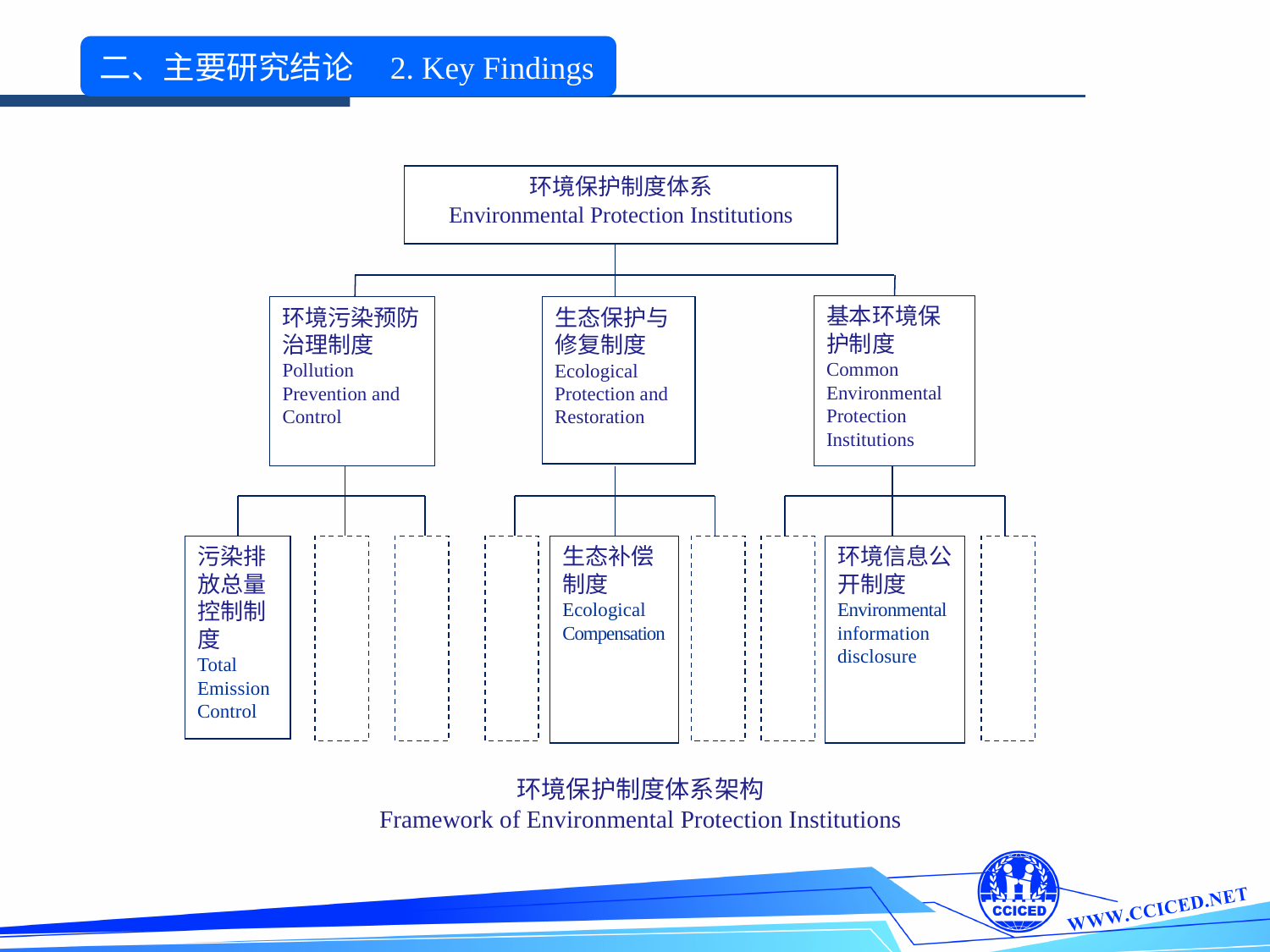

二、主要研究结论    2. Key Findings
环境保护制度体系
Environmental Protection Institutions
基本环境保护制度
Common Environmental Protection Institutions
环境污染预防治理制度
Pollution Prevention and Control
生态保护与修复制度
Ecological Protection and Restoration

污染排放总量控制制度
Total
Emission Control

污染
排放
总度

污染
排放
总度

污染
排制

度

生态补偿制度
Ecological Compensation

污染
排放
总度

污染
排放
总度

环境信息公开制度
Environmental information disclosure

污染
排放
总度

环境保护制度体系架构
Framework of Environmental Protection Institutions